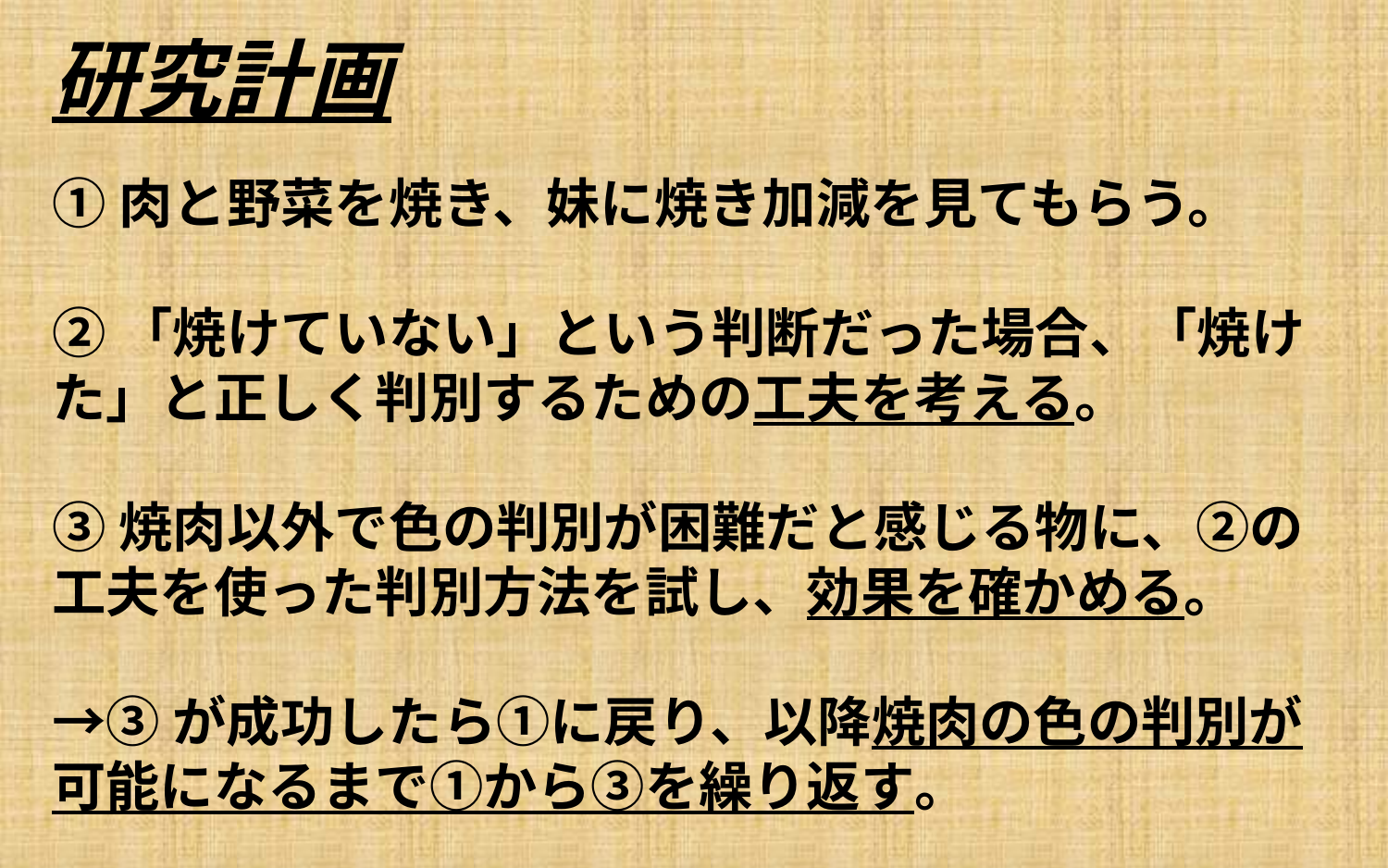

研究計画

①肉と野菜を焼き、妹に焼き加減を見てもらう。

②「焼けていない」という判断だった場合、「焼けた」と正しく判別するための工夫を考える。

③焼肉以外で色の判別が困難だと感じる物に、②の工夫を使った判別方法を試し、効果を確かめる。

→③が成功したら①に戻り、以降焼肉の色の判別が可能になるまで①から③を繰り返す。